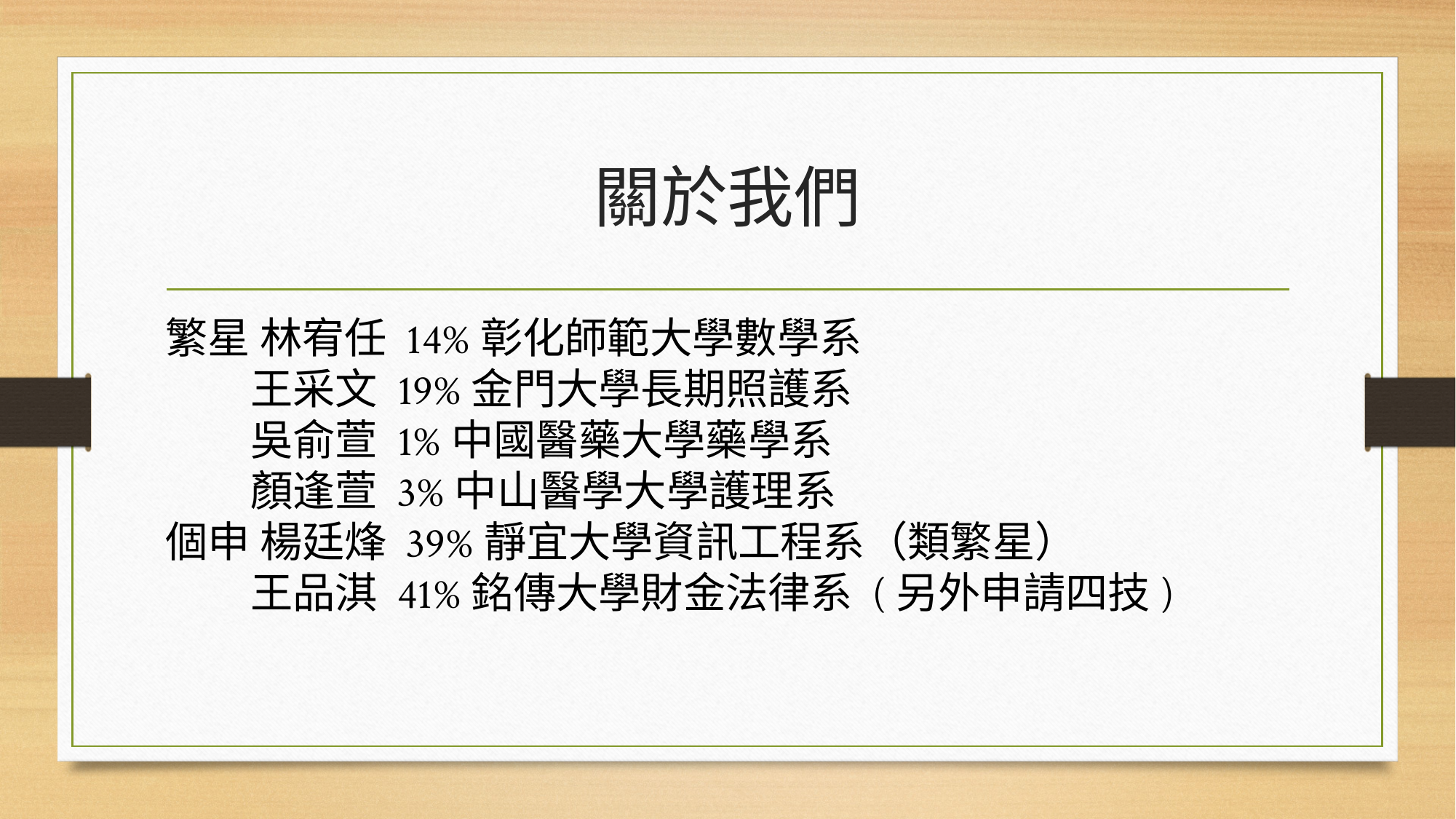

# 關於我們
繁星 林宥任 14%彰化師範大學數學系
         王采文 19%金門大學長期照護系
         吳俞萱 1%中國醫藥大學藥學系
         顏逢萱 3%中山醫學大學護理系
個申 楊廷烽 39%靜宜大學資訊工程系（類繁星）
         王品淇 41%銘傳大學財金法律系 (另外申請四技)